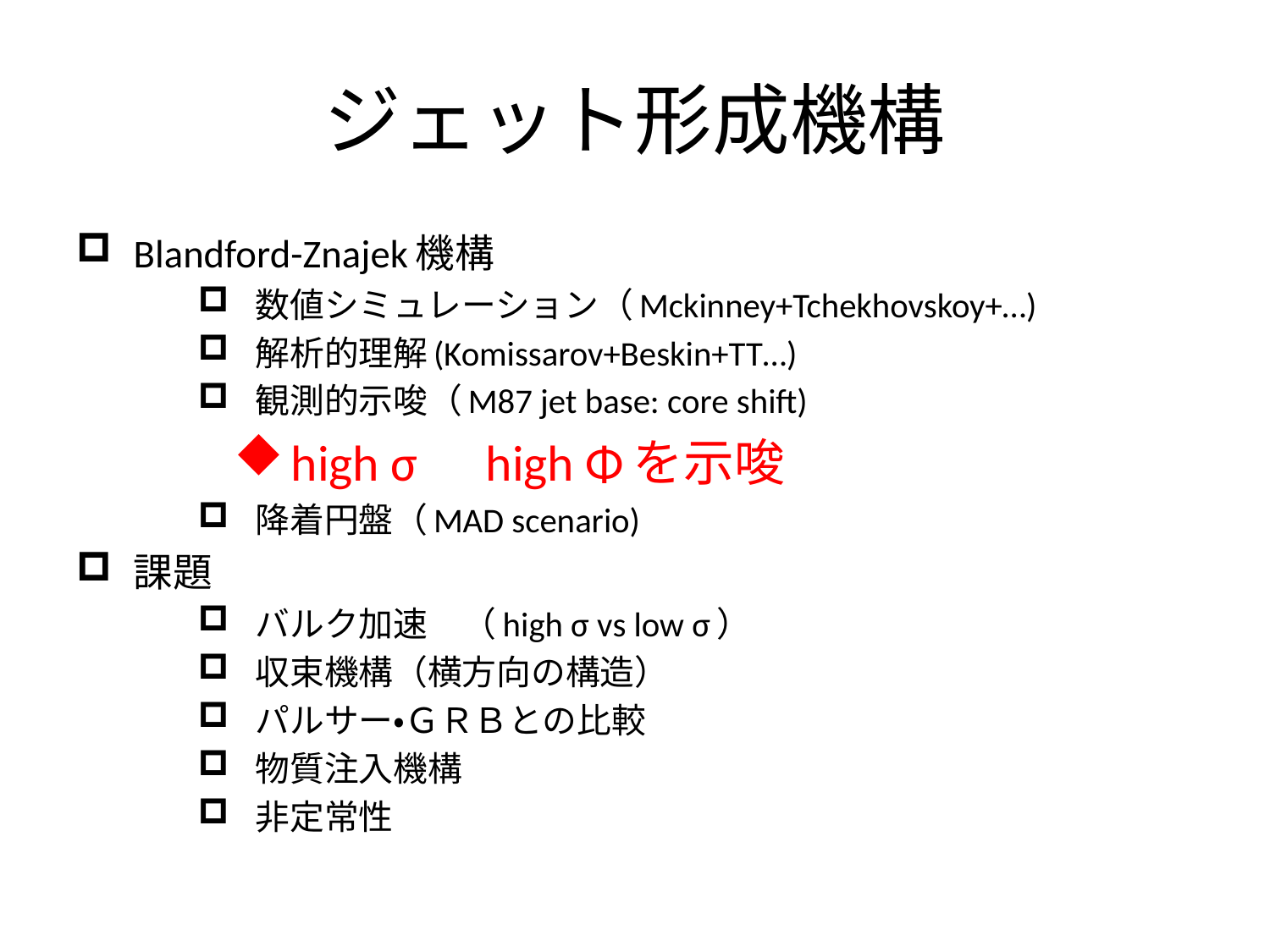

# ジェット形成機構
Blandford-Znajek機構
数値シミュレーション（Mckinney+Tchekhovskoy+…)
解析的理解(Komissarov+Beskin+TT…)
観測的示唆（M87 jet base: core shift)
high σ　high Φを示唆
降着円盤（MAD scenario)
課題
バルク加速　（high σ vs low σ）
収束機構（横方向の構造）
パルサー・ＧＲＢとの比較
物質注入機構
非定常性